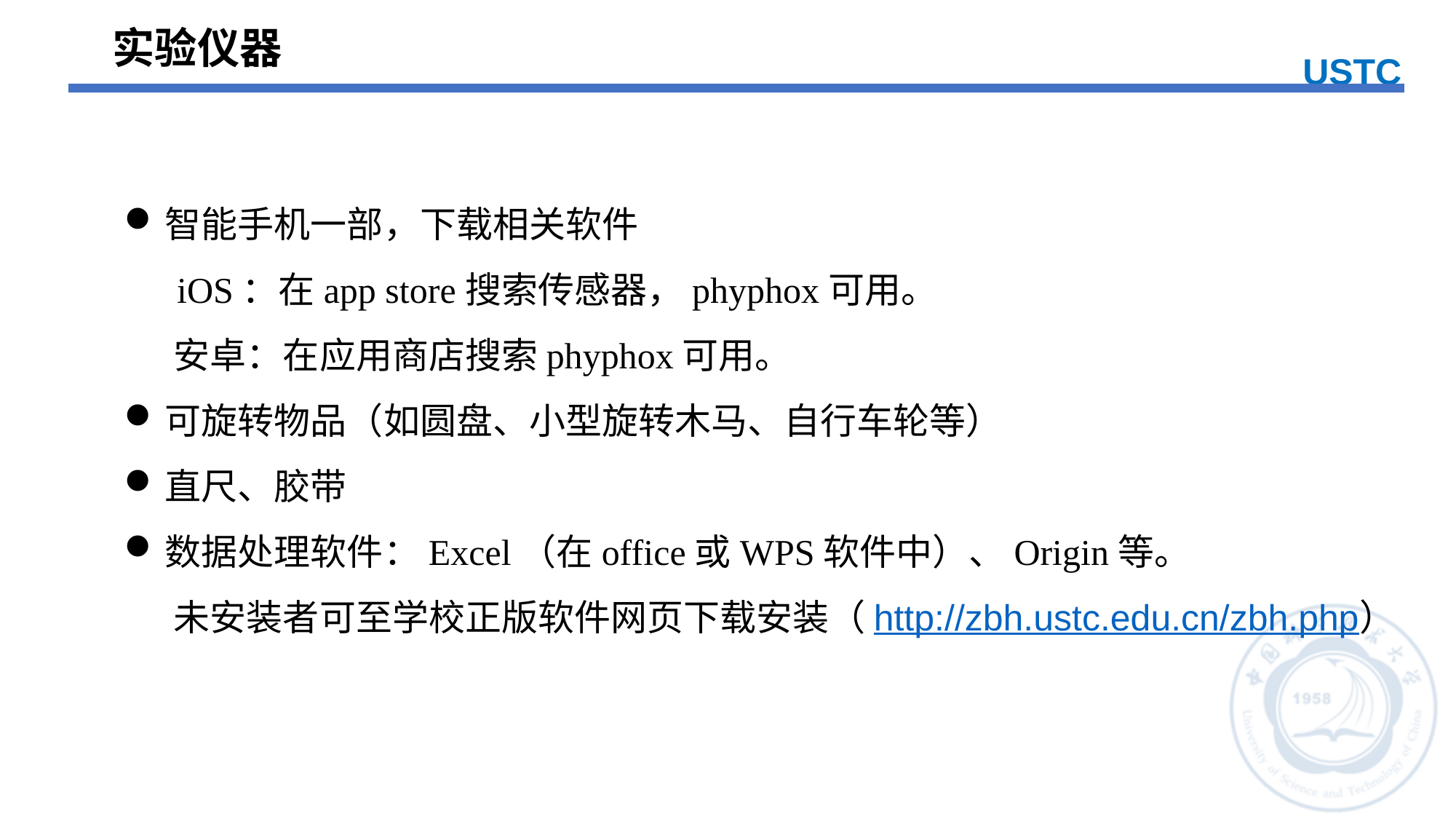

实验仪器
USTC

智能手机一部，下载相关软件
   iOS：在app store搜索传感器，phyphox可用。
     安卓：在应用商店搜索phyphox可用。
可旋转物品（如圆盘、小型旋转木马、自行车轮等）
直尺、胶带
数据处理软件：Excel（在office或WPS软件中）、Origin等。
     未安装者可至学校正版软件网页下载安装（http://zbh.ustc.edu.cn/zbh.php）